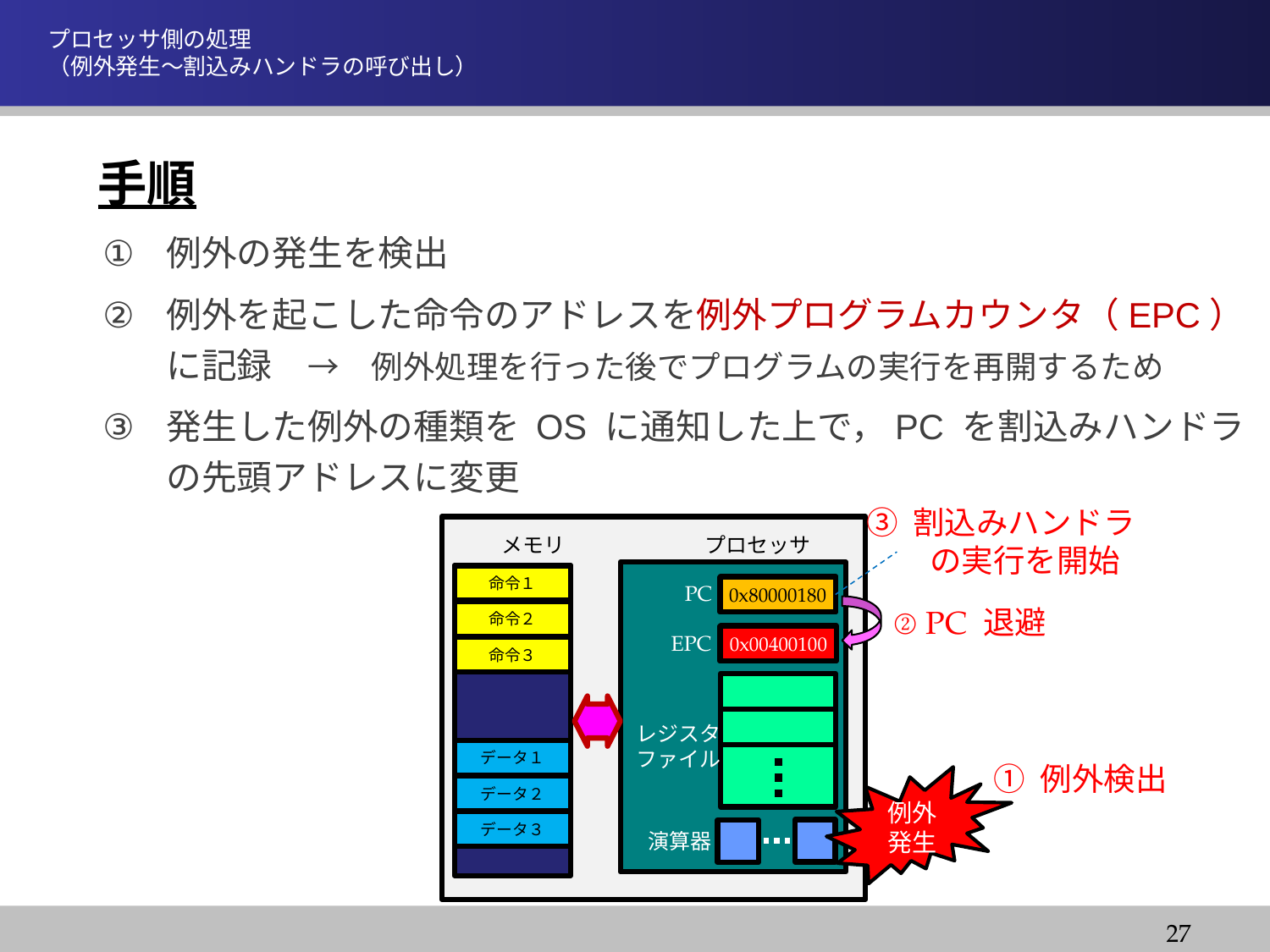

情報システム基盤学基礎１
# プロセッサ側の処理 （例外発生～割込みハンドラの呼び出し）
手順
例外の発生を検出
例外を起こした命令のアドレスを例外プログラムカウンタ（EPC）に記録　→　例外処理を行った後でプログラムの実行を再開するため
発生した例外の種類を OS に通知した上で，PC を割込みハンドラの先頭アドレスに変更
③ 割込みハンドラ
　　の実行を開始
0x80000180

メモリ
プロセッサ

命令１
PC
0x00400100

② PC 退避
0x00400100
命令２
EPC

命令３

レジスタ
ファイル
データ１
① 例外検出
例外発生
データ２
データ３

演算器
27